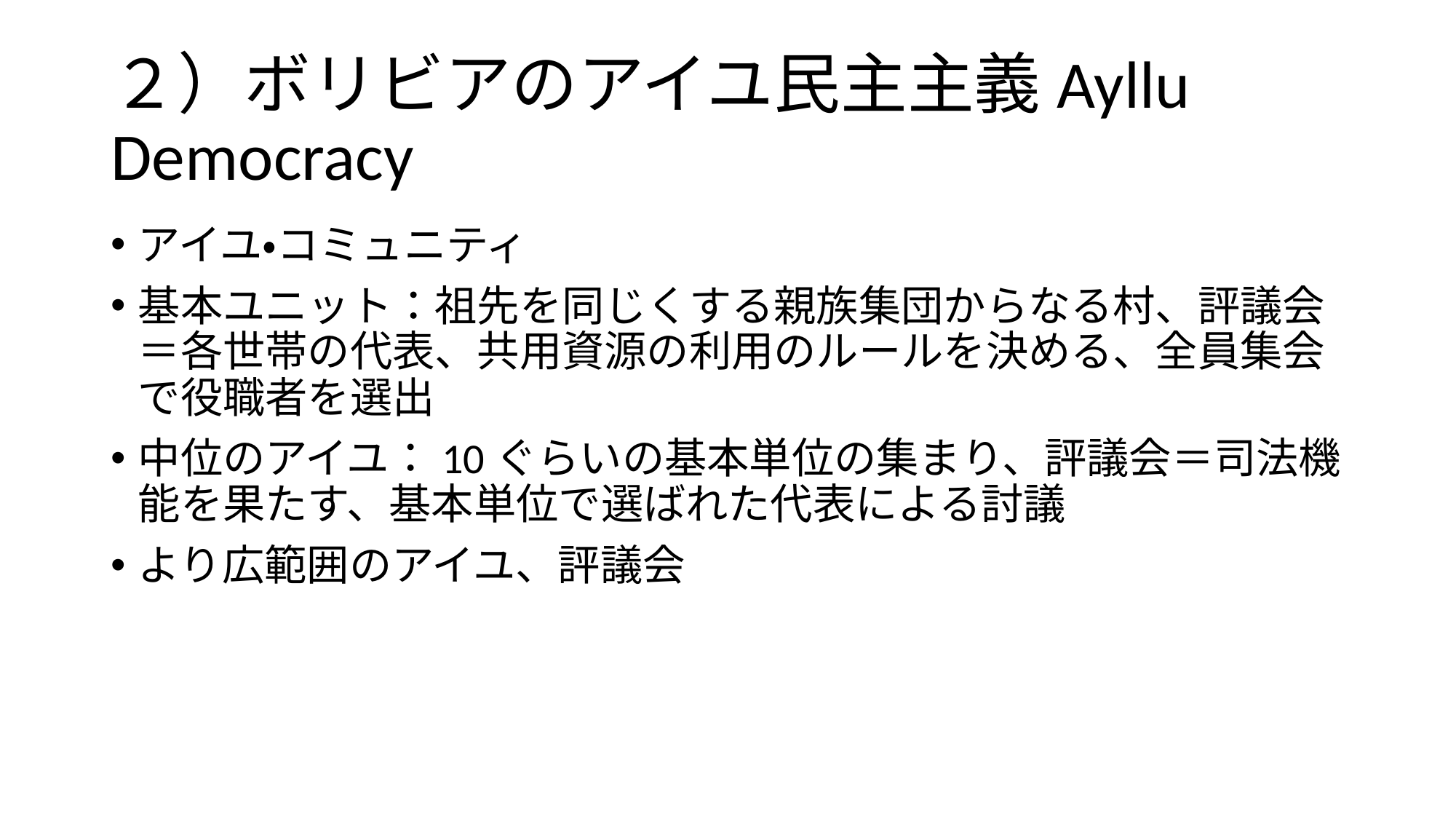

# ２）ボリビアのアイユ民主主義Ayllu Democracy
アイユ・コミュニティ
基本ユニット：祖先を同じくする親族集団からなる村、評議会＝各世帯の代表、共用資源の利用のルールを決める、全員集会で役職者を選出
中位のアイユ：10ぐらいの基本単位の集まり、評議会＝司法機能を果たす、基本単位で選ばれた代表による討議
より広範囲のアイユ、評議会